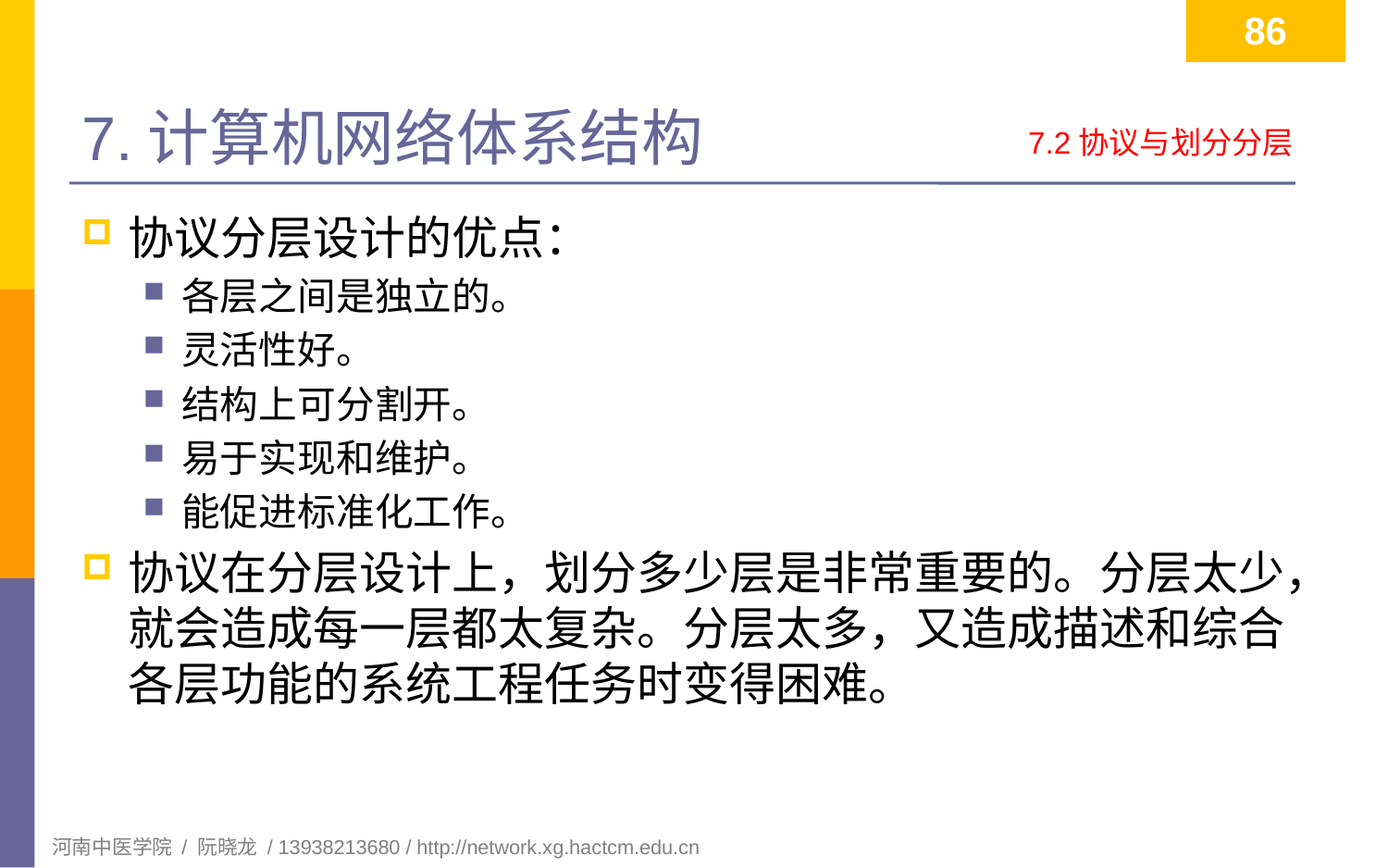

86
# 7.计算机网络体系结构
7.2协议与划分分层
协议分层设计的优点：
各层之间是独立的。
灵活性好。
结构上可分割开。
易于实现和维护。
能促进标准化工作。
协议在分层设计上，划分多少层是非常重要的。分层太少，就会造成每一层都太复杂。分层太多，又造成描述和综合各层功能的系统工程任务时变得困难。